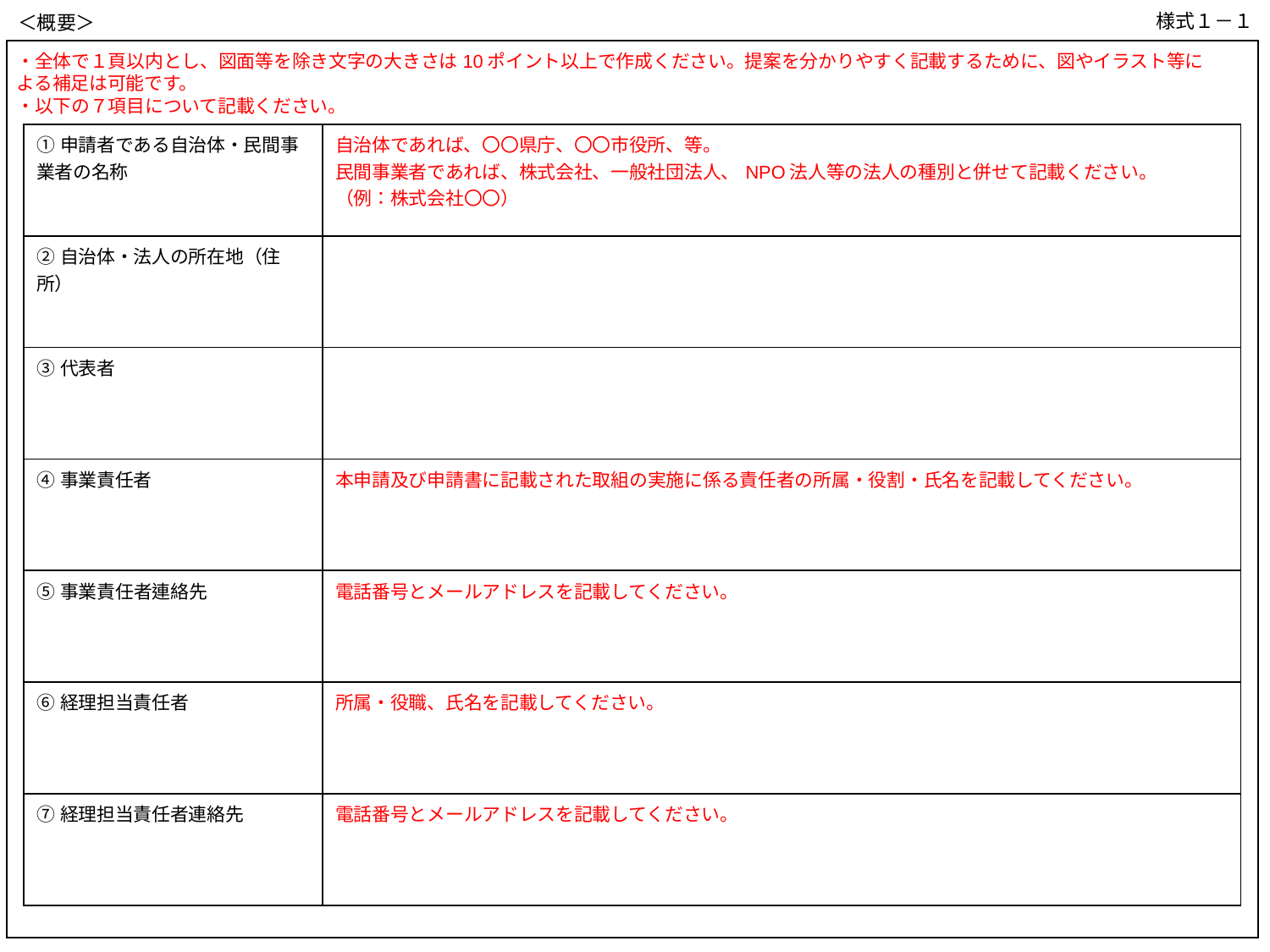

様式１－１
＜概要＞
様式内の説明文（赤字）は、記入に際し削除してください。
書式は変更せず、黒字で記入すること。（次スライド以降、同様）

・全体で１頁以内とし、図面等を除き文字の大きさは10ポイント以上で作成ください。提案を分かりやすく記載するために、図やイラスト等による補足は可能です。
・以下の７項目について記載ください。
| ①申請者である自治体・民間事業者の名称 | 自治体であれば、〇〇県庁、〇〇市役所、等。 民間事業者であれば、株式会社、一般社団法人、NPO法人等の法人の種別と併せて記載ください。 （例：株式会社〇〇） |
| --- | --- |
| ②自治体・法人の所在地（住所） |  |
| ③代表者 |  |
| ④事業責任者 | 本申請及び申請書に記載された取組の実施に係る責任者の所属・役割・氏名を記載してください。 |
| ⑤事業責任者連絡先 | 電話番号とメールアドレスを記載してください。 |
| ⑥経理担当責任者 | 所属・役職、氏名を記載してください。 |
| ⑦経理担当責任者連絡先 | 電話番号とメールアドレスを記載してください。 |